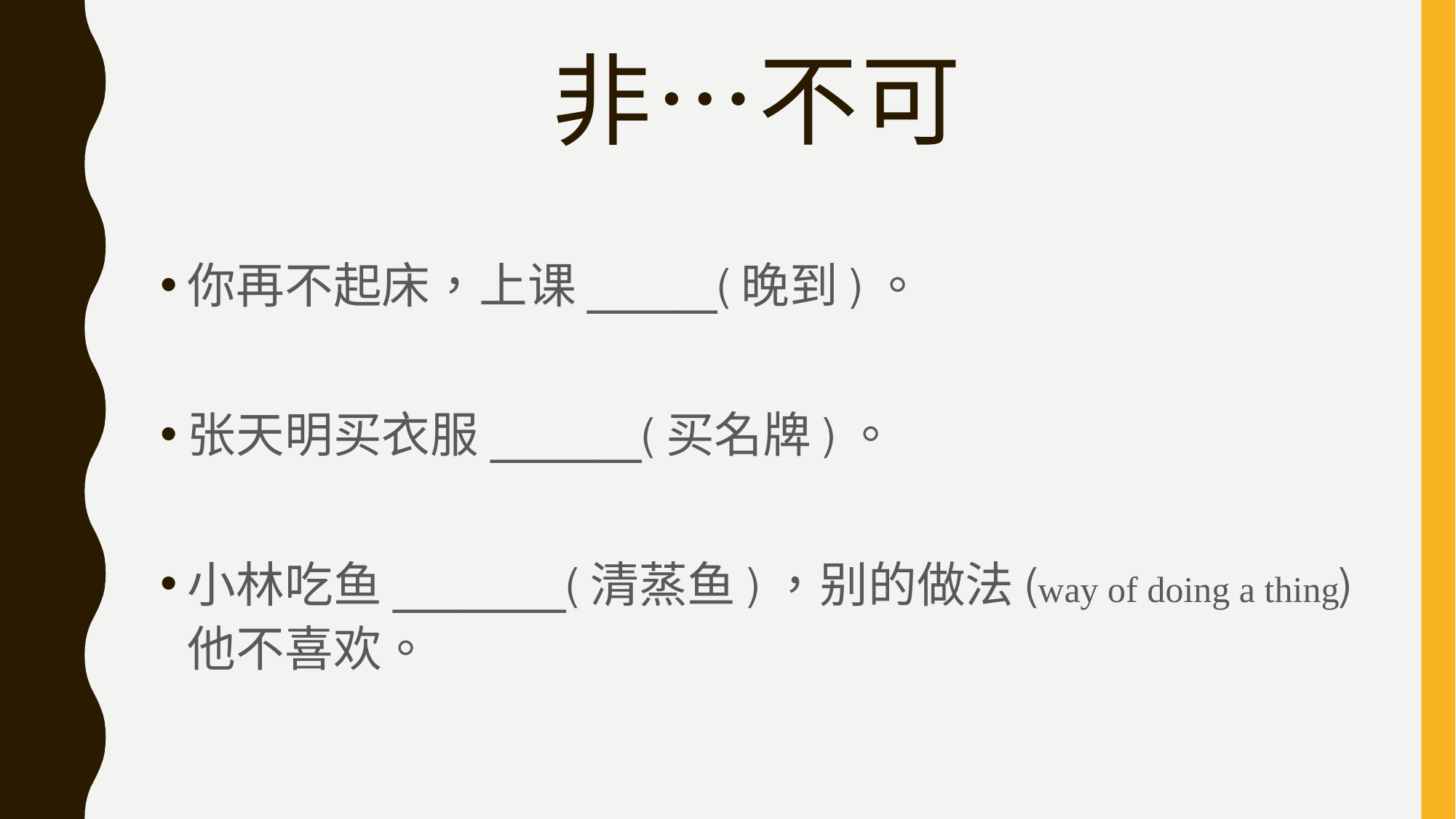

# 非…不可
你再不起床，上课______(晚到)。

张天明买衣服_______(买名牌)。

小林吃鱼________(清蒸鱼)，别的做法(way of doing a thing)他不喜欢。